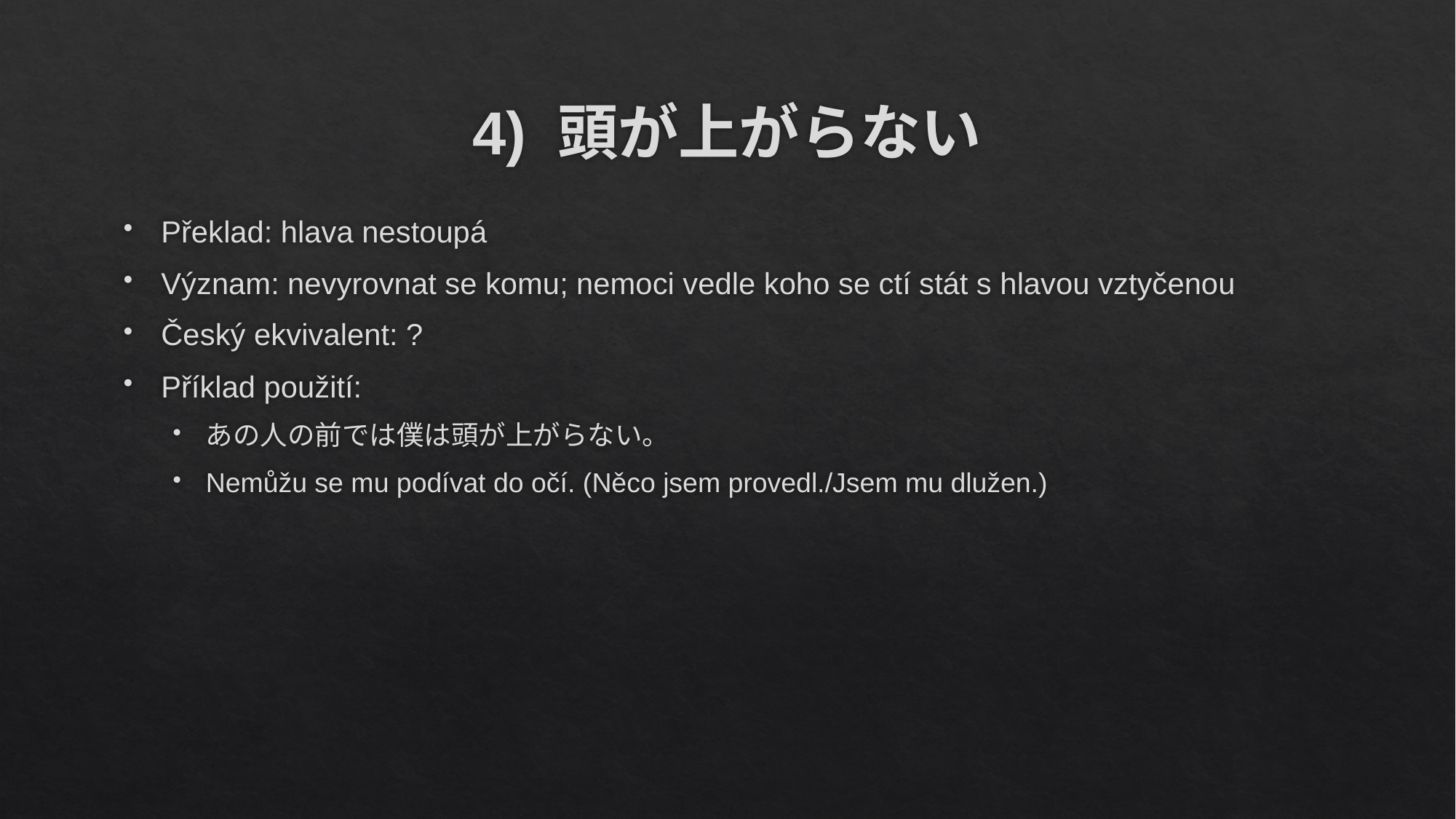

# 4) 頭が上がらない
Překlad: hlava nestoupá
Význam: nevyrovnat se komu; nemoci vedle koho se ctí stát s hlavou vztyčenou
Český ekvivalent: ?
Příklad použití:
あの人の前では僕は頭が上がらない。
Nemůžu se mu podívat do očí. (Něco jsem provedl./Jsem mu dlužen.)